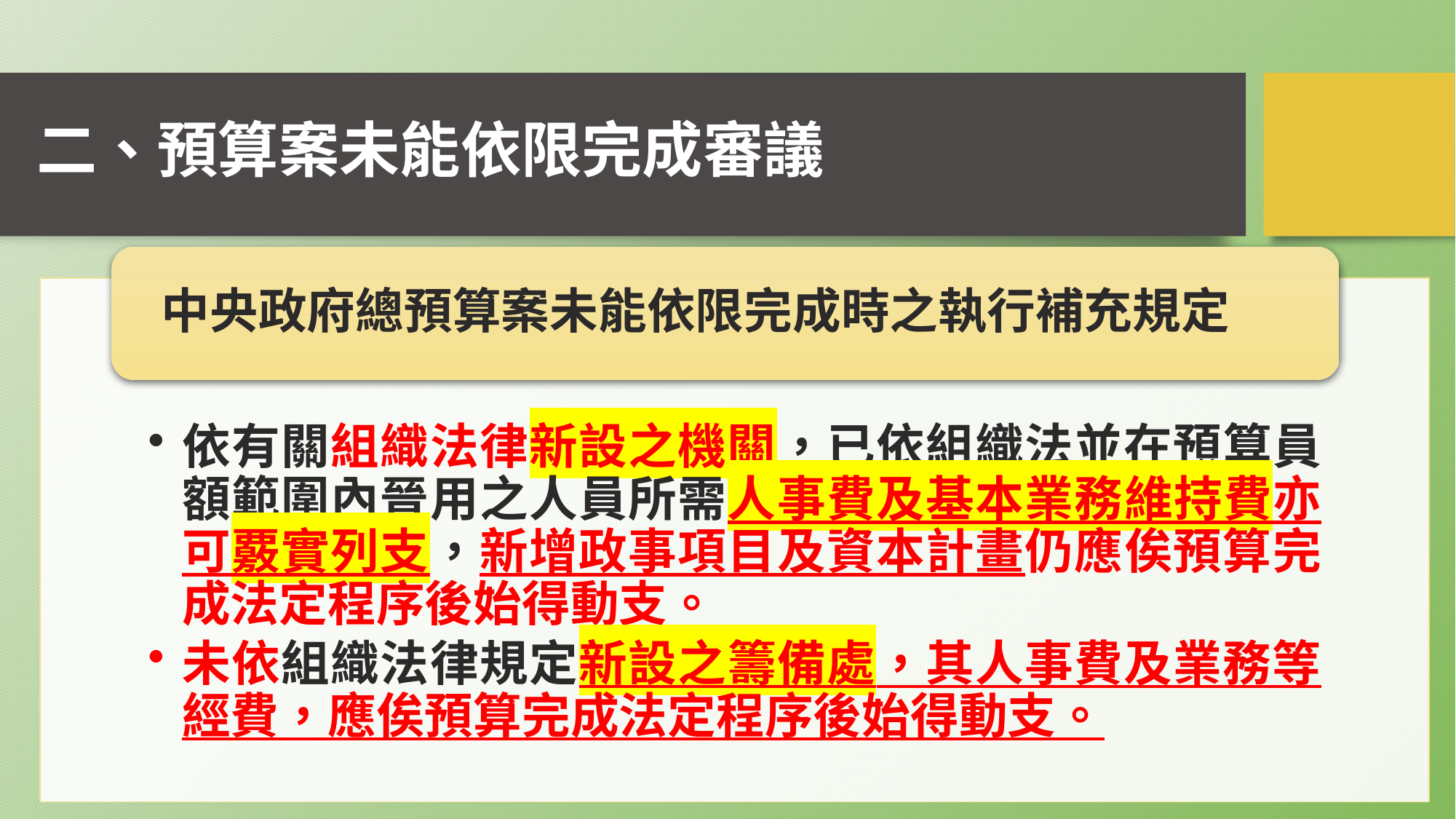

# 二、預算案未能依限完成審議
依有關組織法律新設之機關，已依組織法並在預算員額範圍內晉用之人員所需人事費及基本業務維持費亦可覈實列支，新增政事項目及資本計畫仍應俟預算完成法定程序後始得動支。
未依組織法律規定新設之籌備處，其人事費及業務等經費，應俟預算完成法定程序後始得動支。
中央政府總預算案未能依限完成時之執行補充規定